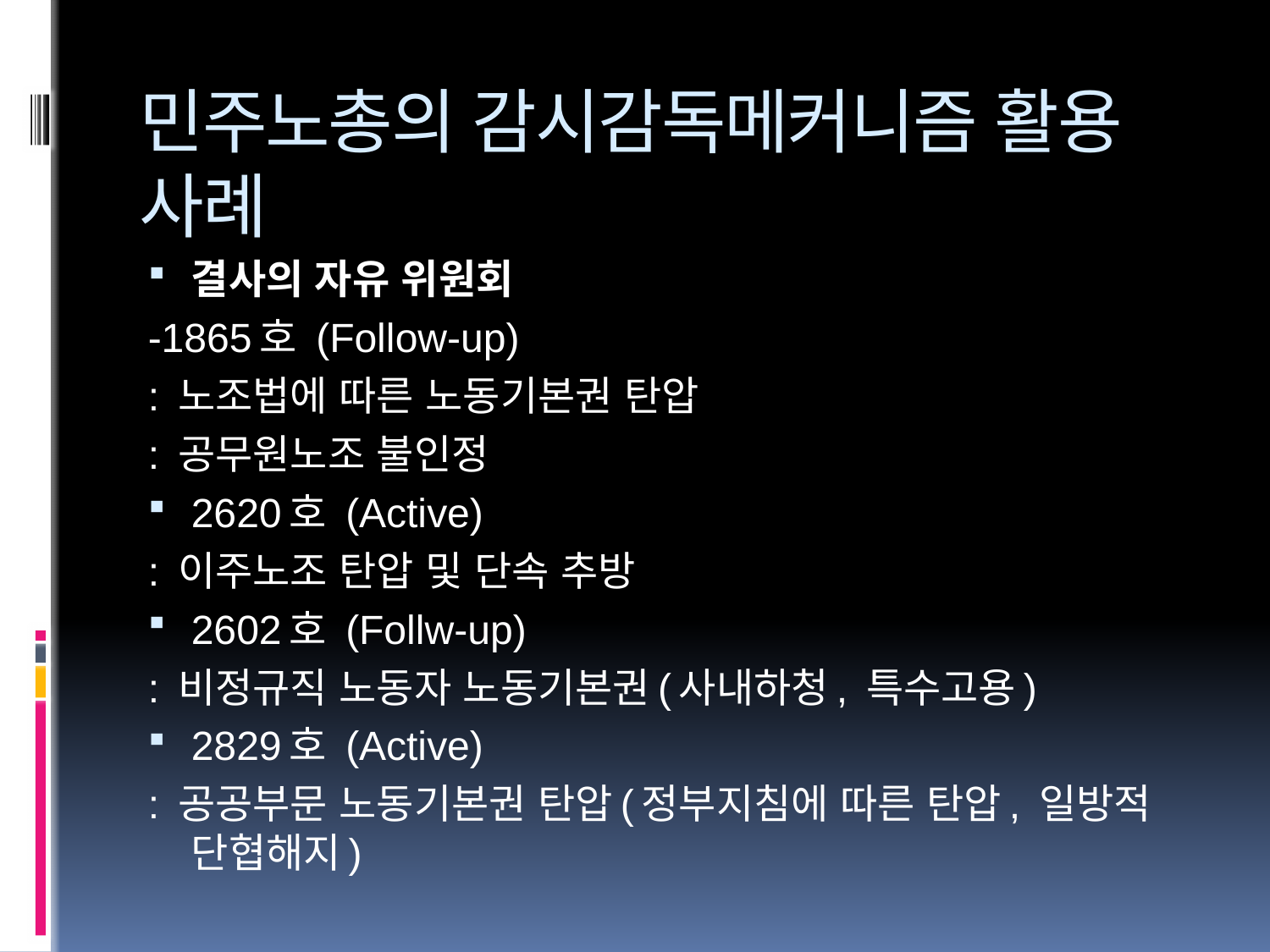

# 민주노총의 감시감독메커니즘 활용 사례
결사의 자유 위원회
-1865호 (Follow-up)
: 노조법에 따른 노동기본권 탄압
: 공무원노조 불인정
2620호 (Active)
: 이주노조 탄압 및 단속 추방
2602호 (Follw-up)
: 비정규직 노동자 노동기본권(사내하청, 특수고용)
2829호 (Active)
: 공공부문 노동기본권 탄압(정부지침에 따른 탄압, 일방적 단협해지)